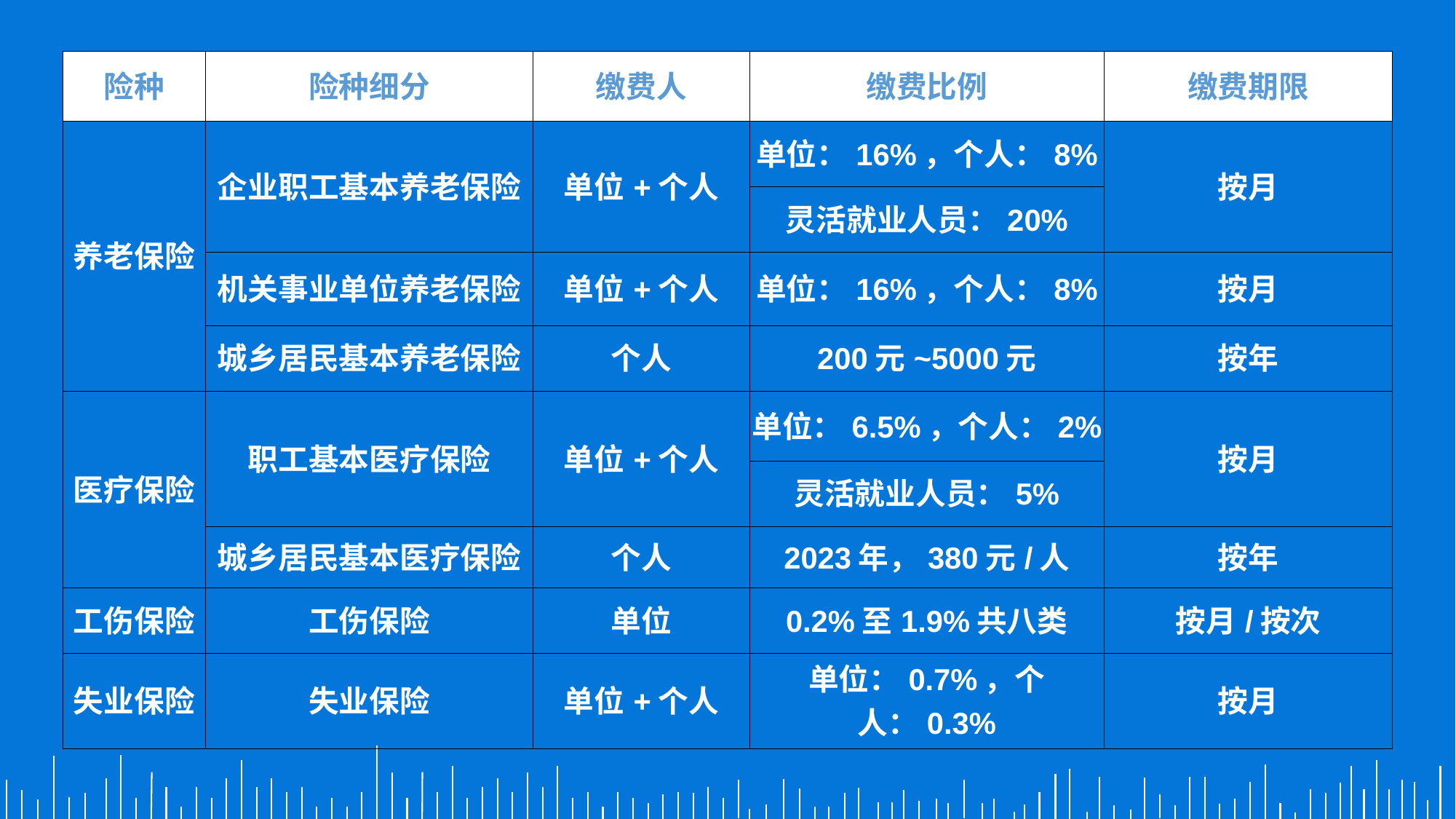

| 险种 | 险种细分 | 缴费人 | 缴费比例 | 缴费期限 |
| --- | --- | --- | --- | --- |
| 养老保险 | 企业职工基本养老保险 | 单位+个人 | 单位：16%，个人：8% | 按月 |
|  |  |  | 灵活就业人员：20% |  |
|  | 机关事业单位养老保险 | 单位+个人 | 单位：16%，个人：8% | 按月 |
|  | 城乡居民基本养老保险 | 个人 | 200元~5000元 | 按年 |
| 医疗保险 | 职工基本医疗保险 | 单位+个人 | 单位：6.5%，个人：2% | 按月 |
|  |  |  | 灵活就业人员：5% |  |
|  | 城乡居民基本医疗保险 | 个人 | 2023年，380元/人 | 按年 |
| 工伤保险 | 工伤保险 | 单位 | 0.2%至1.9%共八类 | 按月/按次 |
| 失业保险 | 失业保险 | 单位+个人 | 单位：0.7%，个 人：0.3% | 按月 |